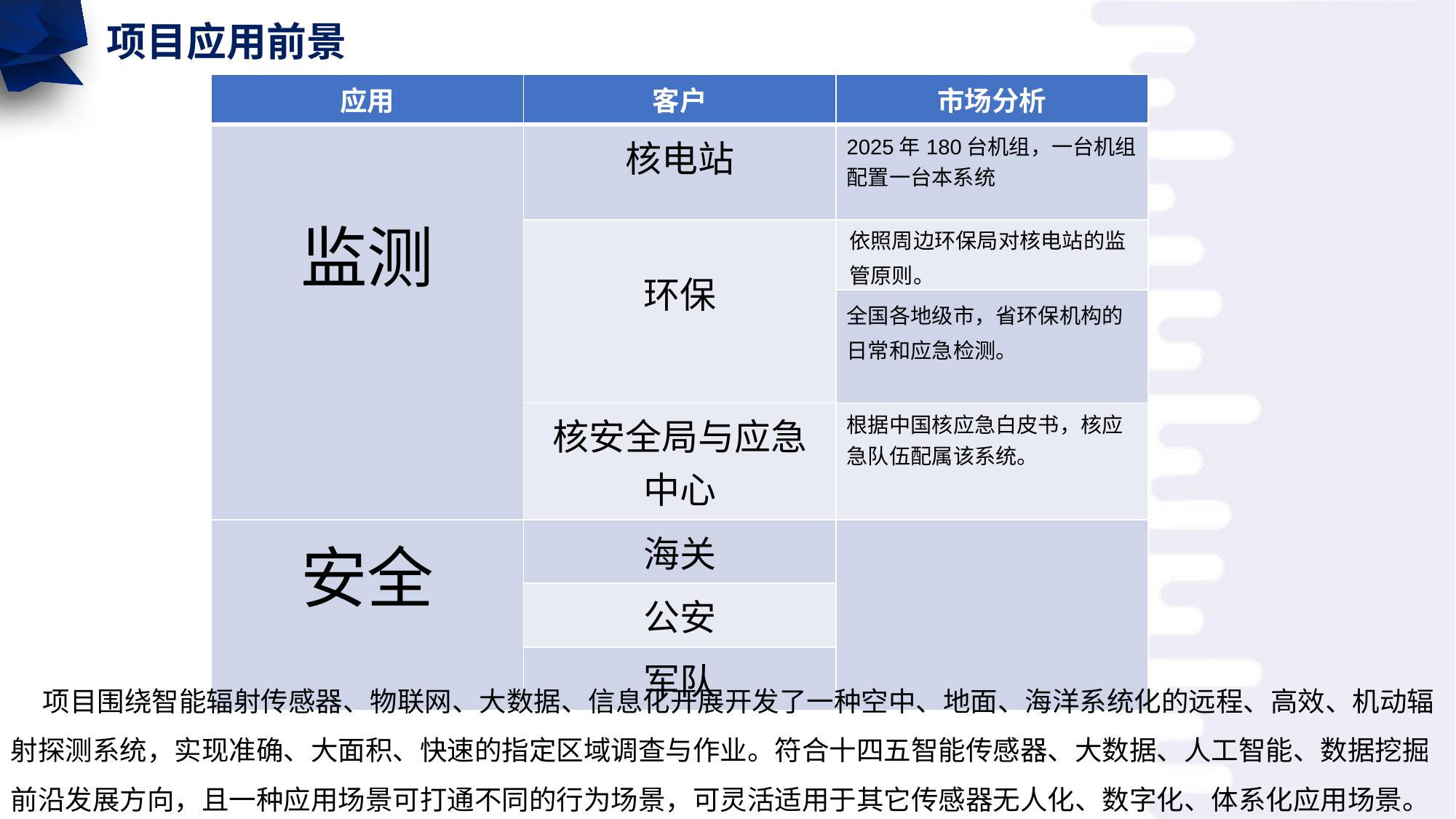

项目应用前景
| 应用 | 客户 | 市场分析 |
| --- | --- | --- |
| 监测 | 核电站 | 2025年180台机组，一台机组配置一台本系统 |
|  | 环保 | 依照周边环保局对核电站的监管原则。 |
|  |  | 全国各地级市，省环保机构的日常和应急检测。 |
|  | 核安全局与应急中心 | 根据中国核应急白皮书，核应急队伍配属该系统。 |
| 安全 | 海关 |  |
|  | 公安 |  |
|  | 军队 |  |
项目围绕智能辐射传感器、物联网、大数据、信息化开展开发了一种空中、地面、海洋系统化的远程、高效、机动辐射探测系统，实现准确、大面积、快速的指定区域调查与作业。符合十四五智能传感器、大数据、人工智能、数据挖掘前沿发展方向，且一种应用场景可打通不同的行为场景，可灵活适用于其它传感器无人化、数字化、体系化应用场景。